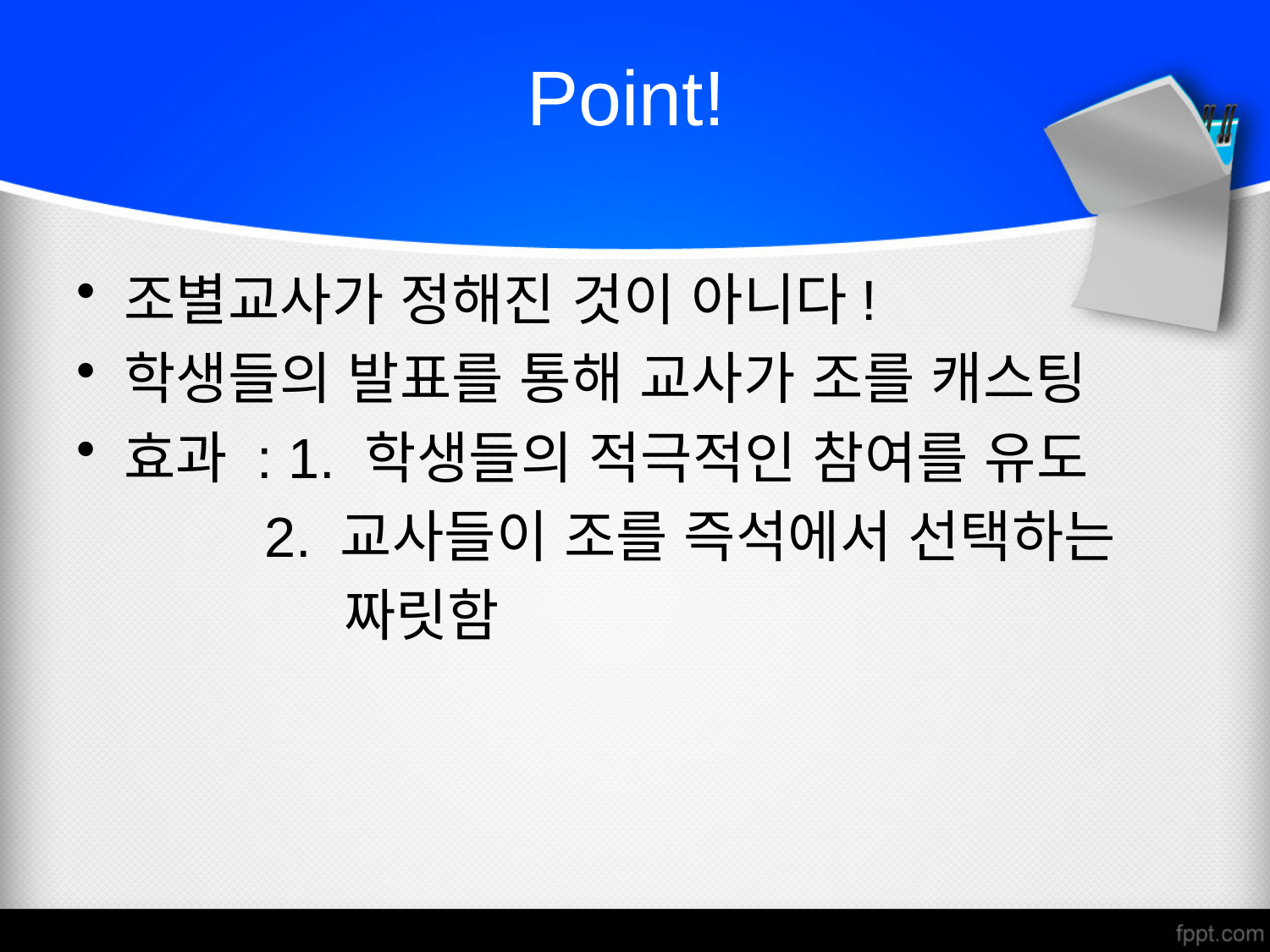

# Point!
조별교사가 정해진 것이 아니다!
학생들의 발표를 통해 교사가 조를 캐스팅
효과 : 1. 학생들의 적극적인 참여를 유도
            2. 교사들이 조를 즉석에서 선택하는
                짜릿함